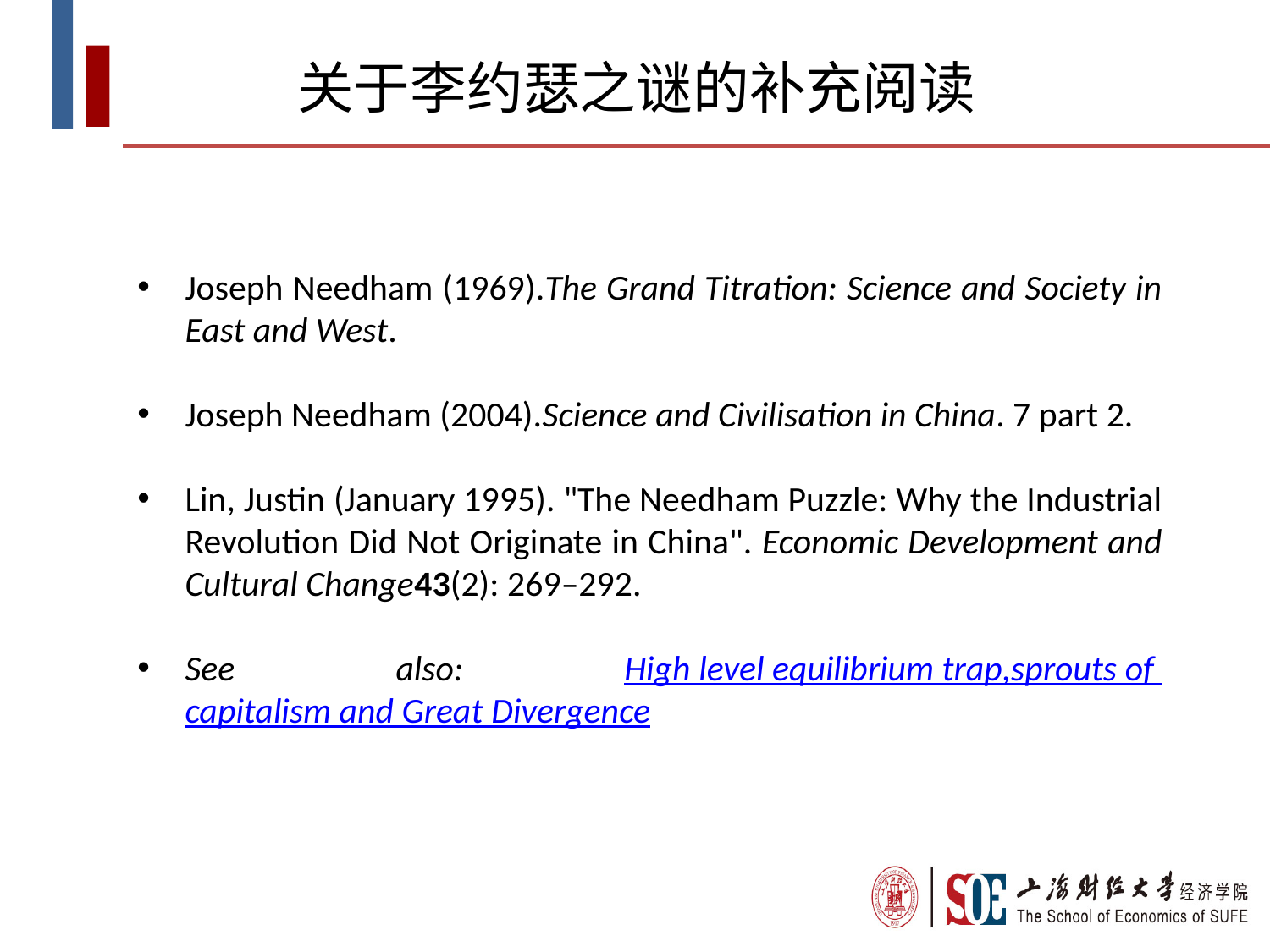

关于李约瑟之谜的补充阅读

Joseph Needham (1969).The Grand Titration: Science and Society in East and West.

Joseph Needham (2004).Science and Civilisation in China. 7 part 2.

Lin, Justin (January 1995). "The Needham Puzzle: Why the Industrial Revolution Did Not Originate in China". Economic Development and Cultural Change43(2): 269–292.

See also: High level equilibrium trap,sprouts of capitalism and Great Divergence